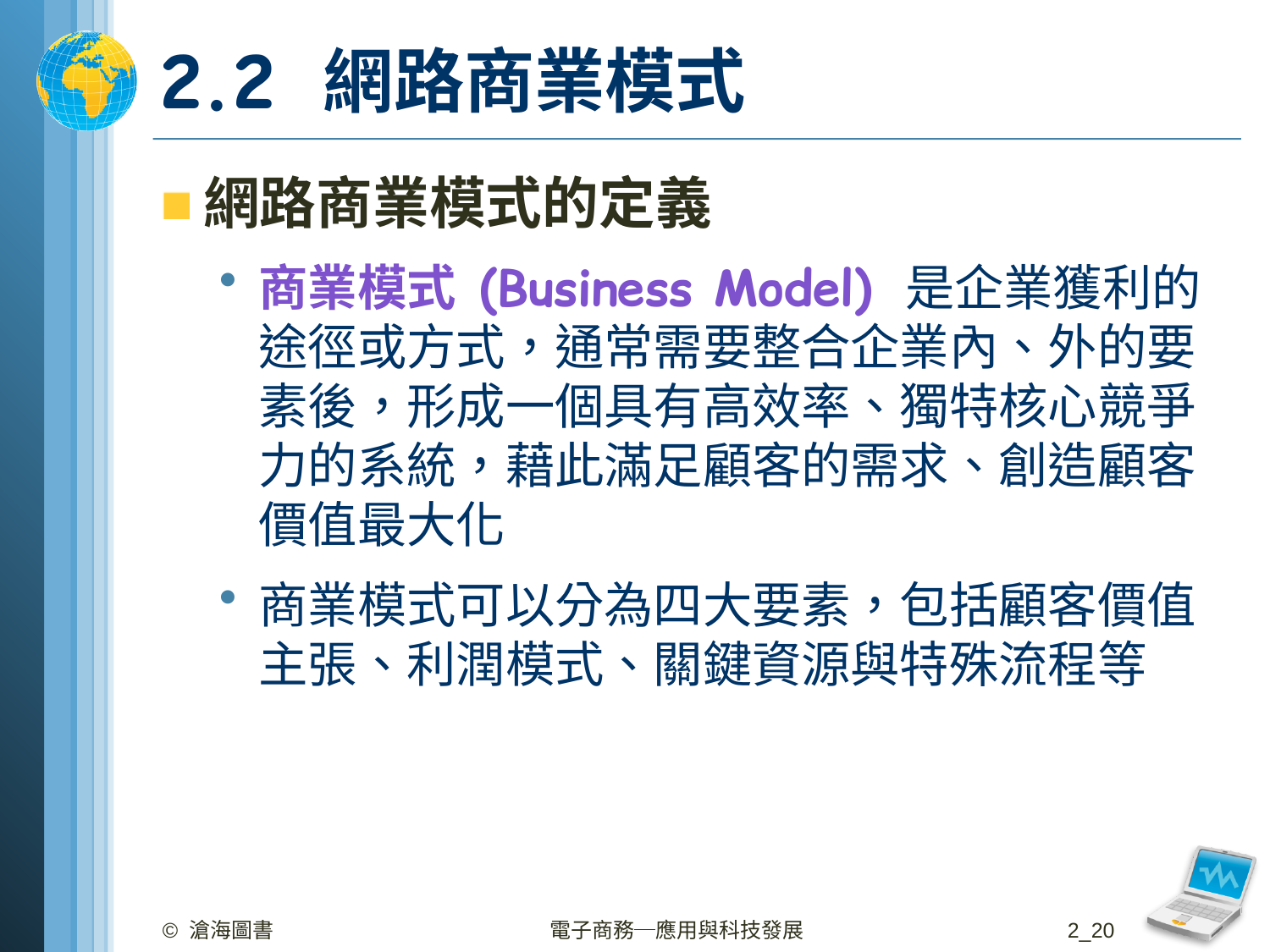

# 2.2 網路商業模式
網路商業模式的定義
商業模式 (Business Model) 是企業獲利的途徑或方式，通常需要整合企業內、外的要素後，形成一個具有高效率、獨特核心競爭力的系統，藉此滿足顧客的需求、創造顧客價值最大化
商業模式可以分為四大要素，包括顧客價值主張、利潤模式、關鍵資源與特殊流程等
© 滄海圖書
電子商務─應用與科技發展
2_20